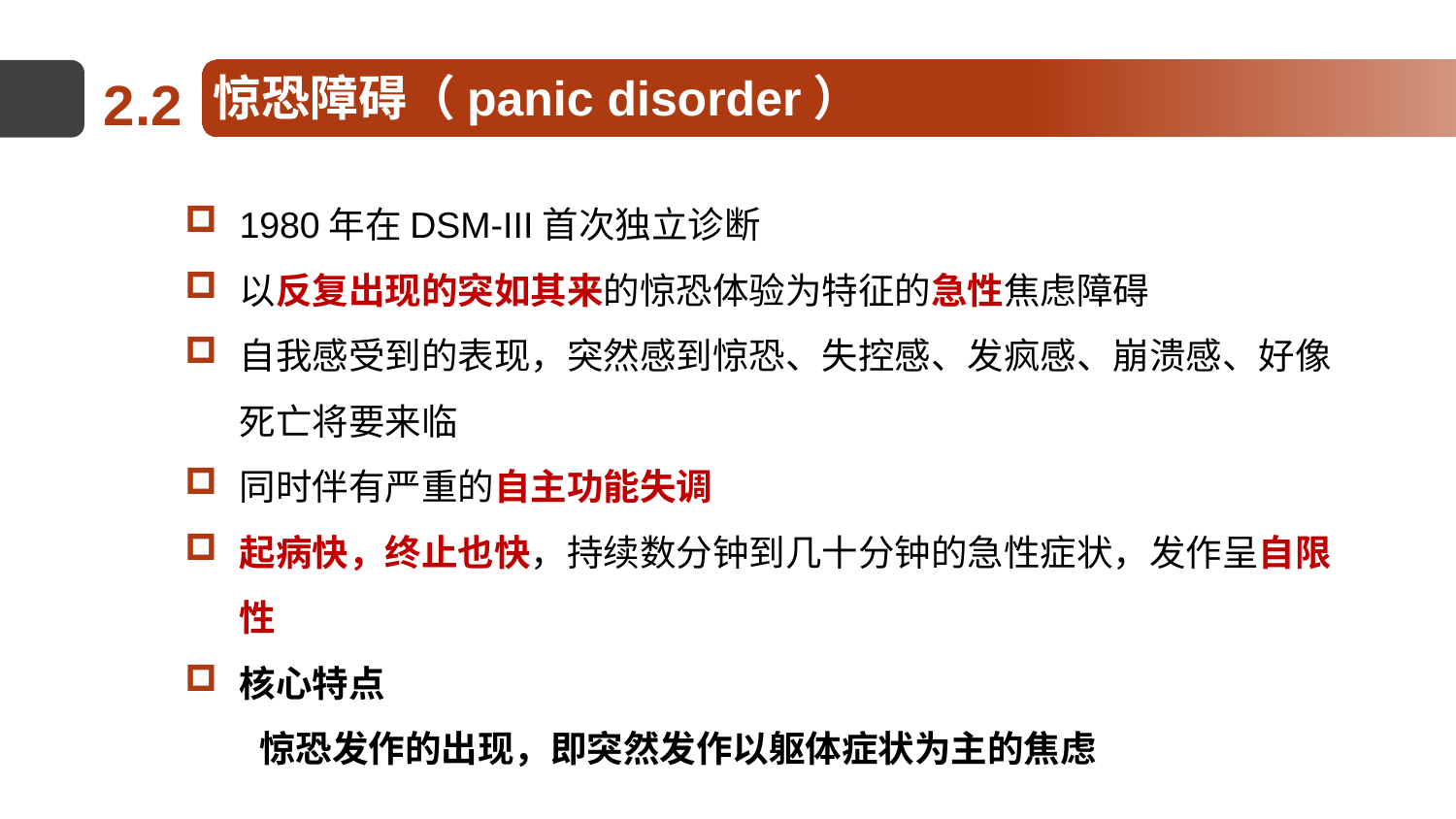

惊恐障碍（panic disorder）
2.2
1980年在DSM-III首次独立诊断
以反复出现的突如其来的惊恐体验为特征的急性焦虑障碍
自我感受到的表现，突然感到惊恐、失控感、发疯感、崩溃感、好像死亡将要来临
同时伴有严重的自主功能失调
起病快，终止也快，持续数分钟到几十分钟的急性症状，发作呈自限性
核心特点
        惊恐发作的出现，即突然发作以躯体症状为主的焦虑